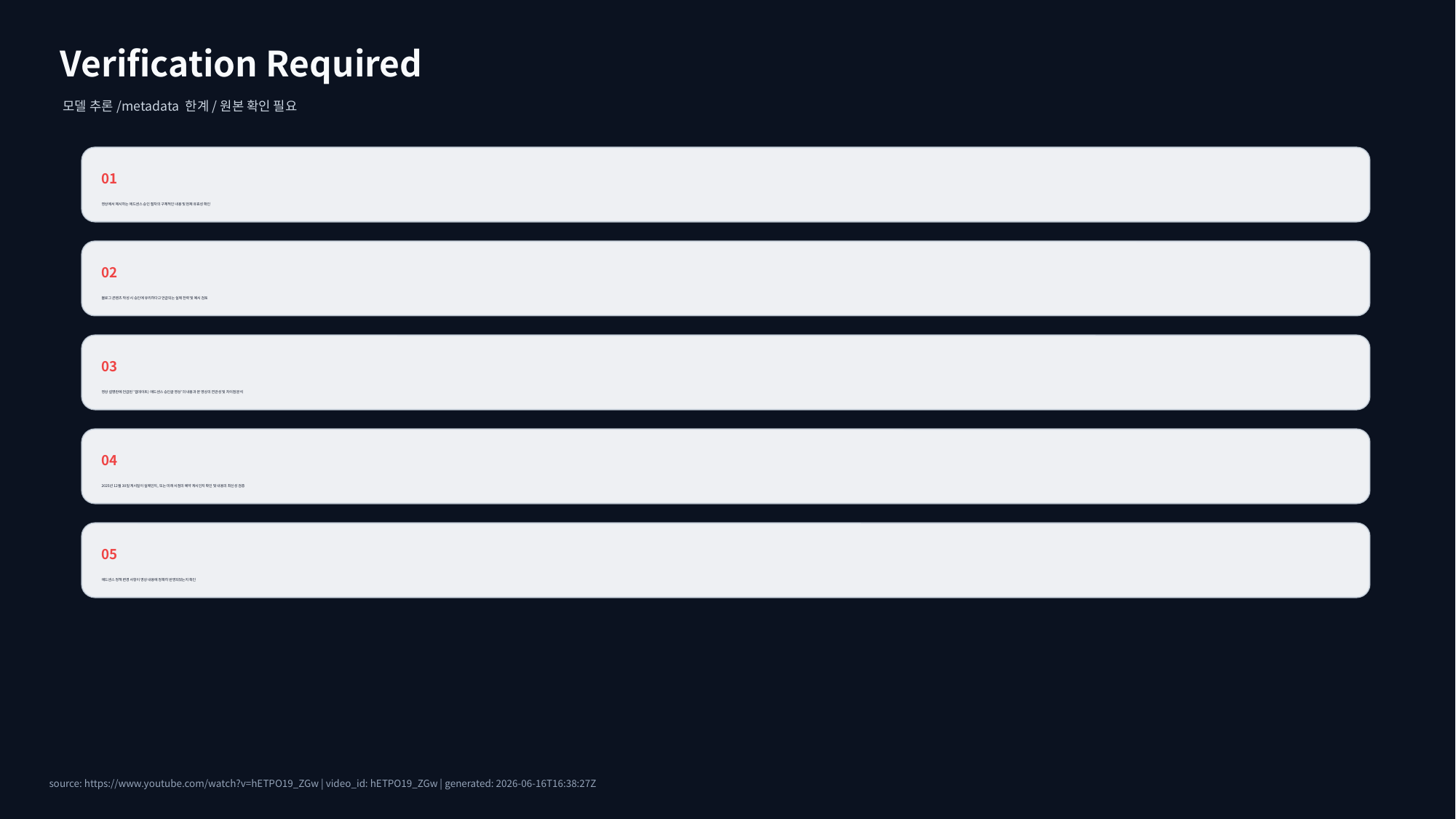

Verification Required
모델 추론/metadata 한계/원본 확인 필요

01
영상에서 제시하는 애드센스 승인 절차의 구체적인 내용 및 현재 유효성 확인

02
블로그 콘텐츠 작성 시 승인에 유리하다고 언급되는 실제 전략 및 예시 검토

03
영상 설명란에 언급된 '업데이트) 애드센스 승인글 영상'의 내용과 본 영상의 연관성 및 차이점 분석

04
2025년 12월 30일 게시일이 실제인지, 또는 미래 시점의 예약 게시인지 확인 및 내용의 최신성 검증

05
애드센스 정책 변경 사항이 영상 내용에 정확히 반영되었는지 확인
source: https://www.youtube.com/watch?v=hETPO19_ZGw | video_id: hETPO19_ZGw | generated: 2026-06-16T16:38:27Z